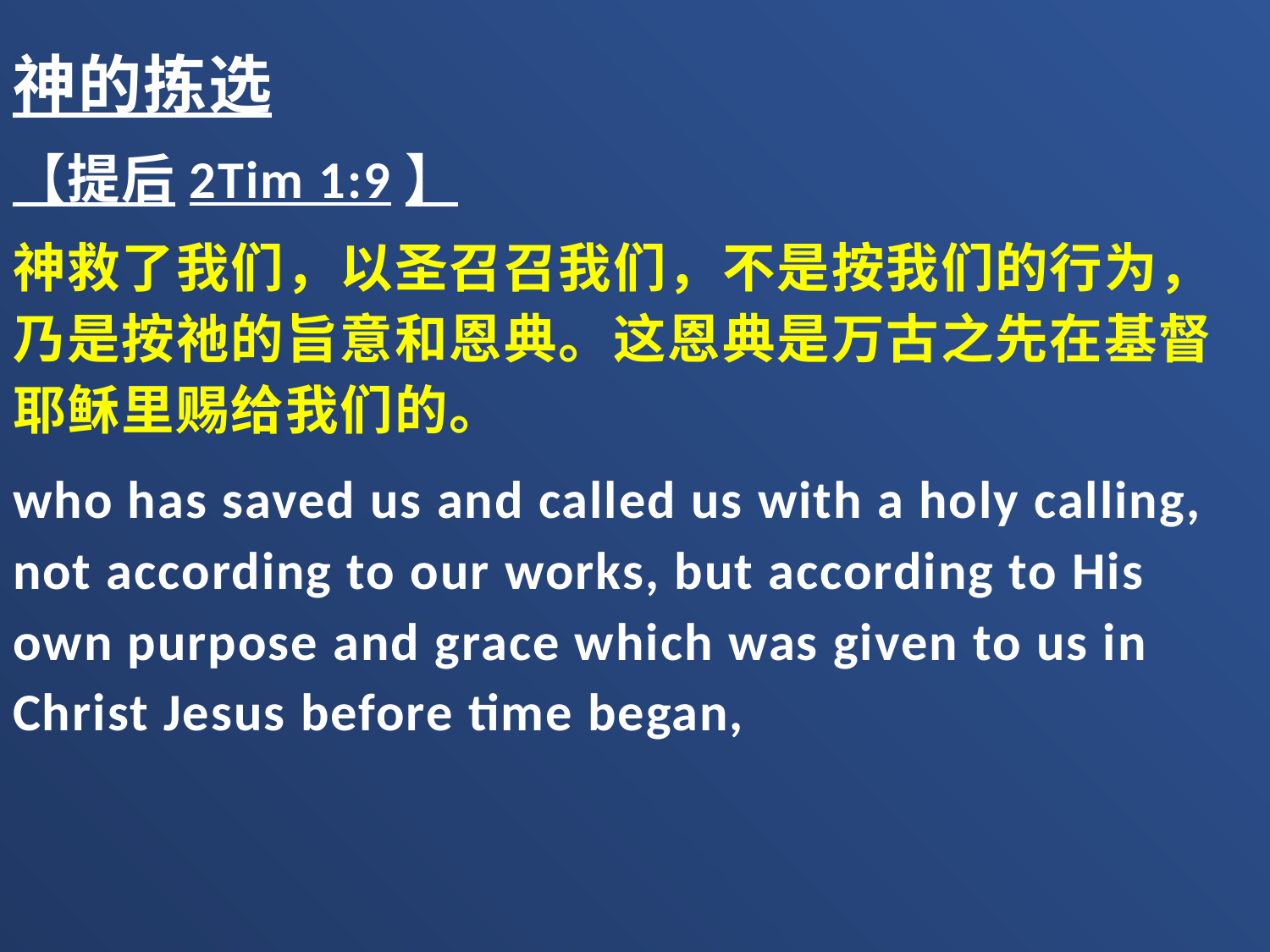

神的拣选
【提后2Tim 1:9】
神救了我们，以圣召召我们，不是按我们的行为，乃是按祂的旨意和恩典。这恩典是万古之先在基督耶稣里赐给我们的。
who has saved us and called us with a holy calling, not according to our works, but according to His own purpose and grace which was given to us in Christ Jesus before time began,